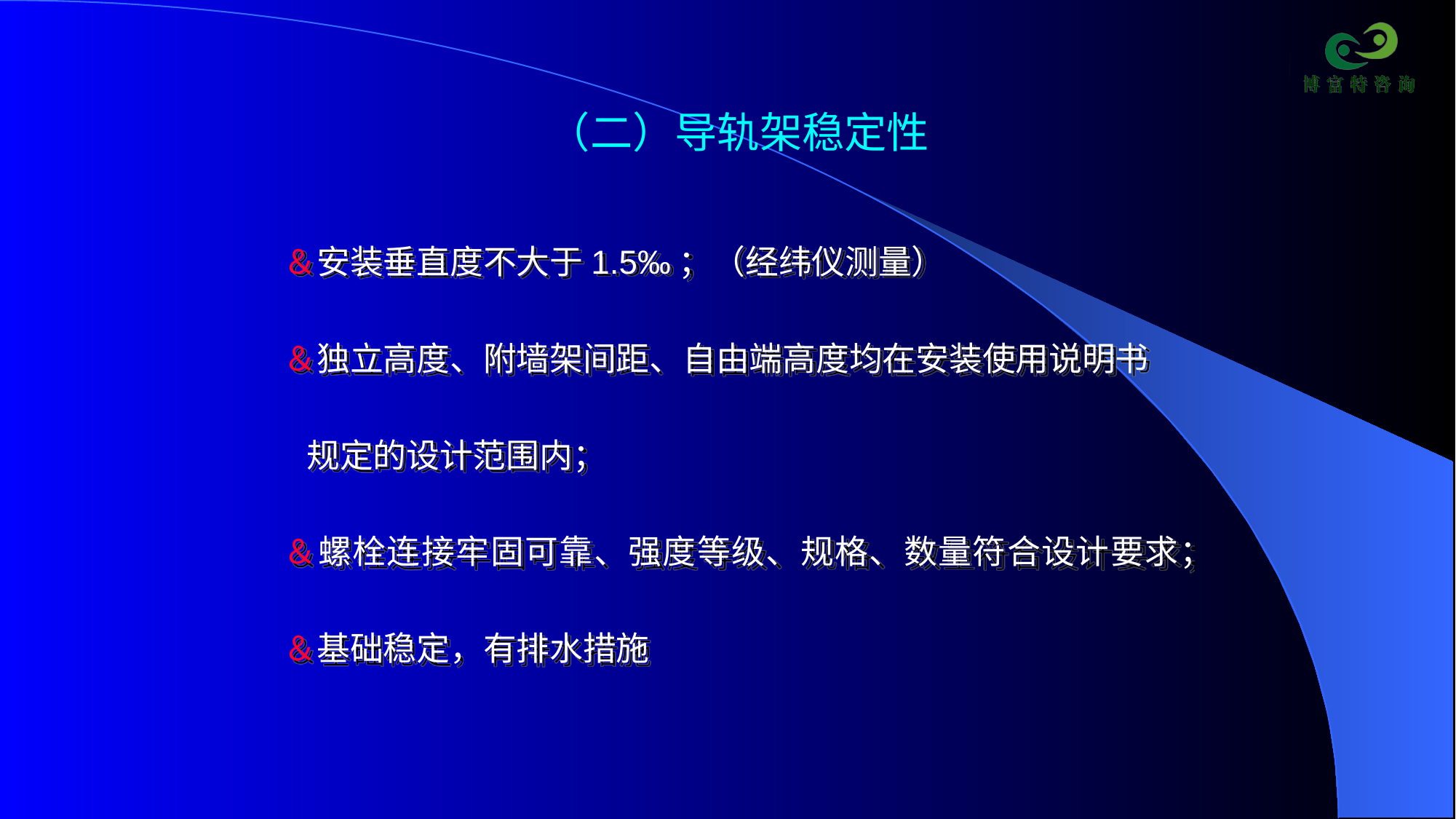

（二）导轨架稳定性
＆安装垂直度不大于1.5‰；（经纬仪测量）
＆独立高度、附墙架间距、自由端高度均在安装使用说明书
  规定的设计范围内；
＆螺栓连接牢固可靠、强度等级、规格、数量符合设计要求；
＆基础稳定，有排水措施

7